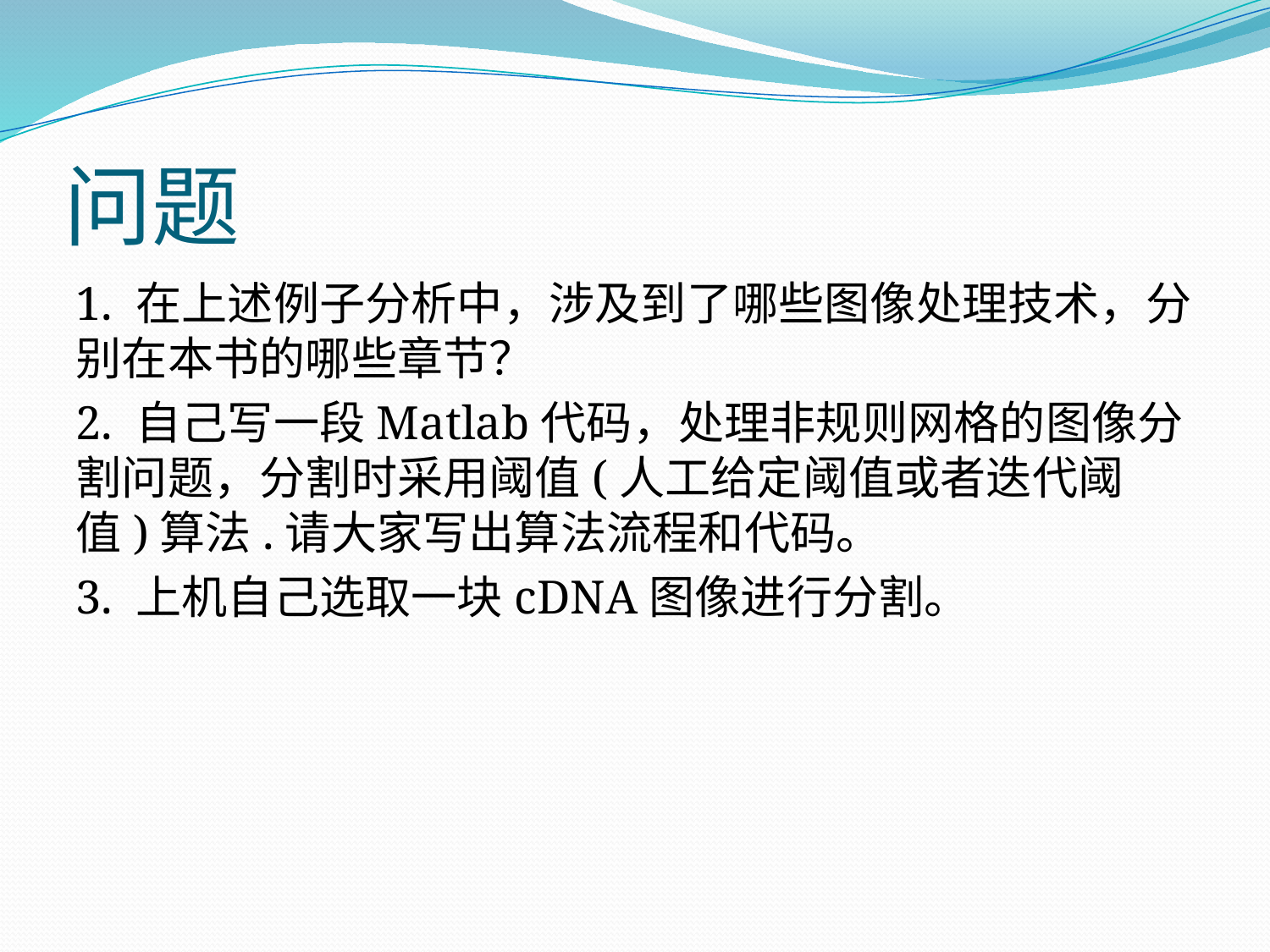

# 问题
1. 在上述例子分析中，涉及到了哪些图像处理技术，分别在本书的哪些章节？
2. 自己写一段Matlab代码，处理非规则网格的图像分割问题，分割时采用阈值(人工给定阈值或者迭代阈值)算法.请大家写出算法流程和代码。
3. 上机自己选取一块cDNA图像进行分割。